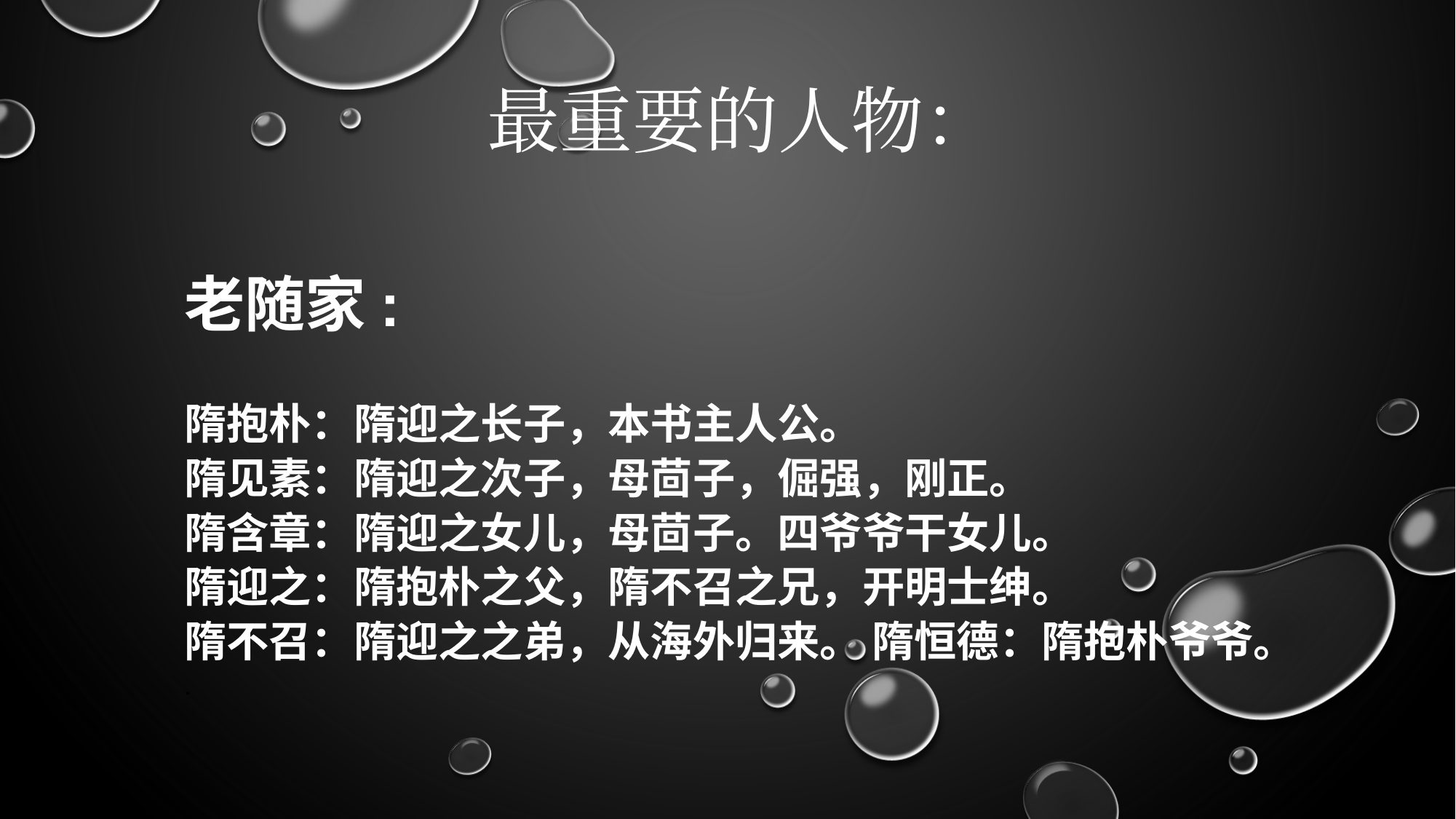

# 最重要的人物：
老随家:
隋抱朴：隋迎之长子，本书主人公。
隋见素：隋迎之次子，母茴子，倔强，刚正。
隋含章：隋迎之女儿，母茴子。四爷爷干女儿。
隋迎之：隋抱朴之父，隋不召之兄，开明士绅。
隋不召：隋迎之之弟，从海外归来。 隋恒德：隋抱朴爷爷。
.